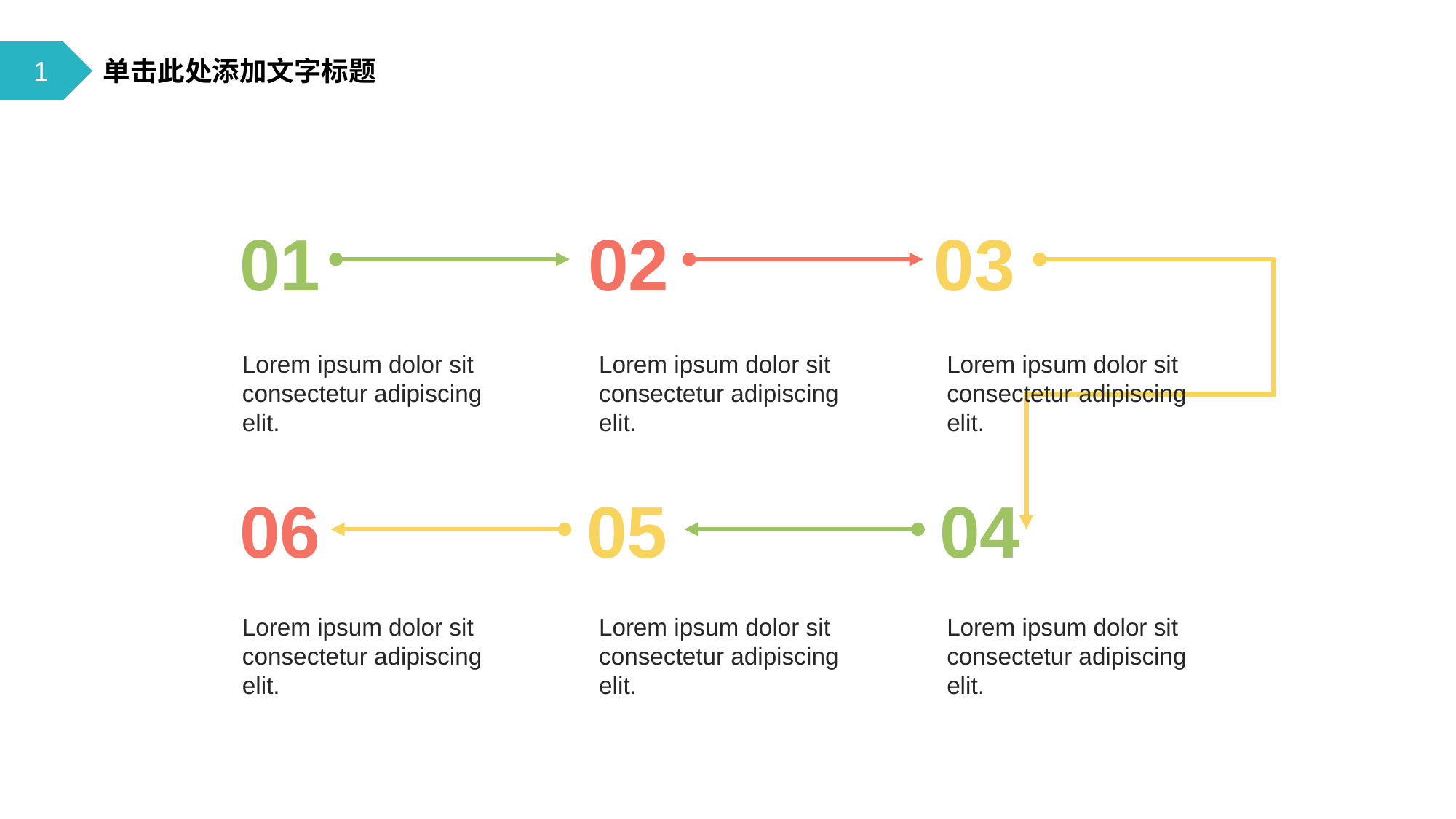

1
单击此处添加文字标题
01
02
03
请输入标题
请输入标题
请输入标题
Lorem ipsum dolor sit consectetur adipiscing elit.
Lorem ipsum dolor sit consectetur adipiscing elit.
Lorem ipsum dolor sit consectetur adipiscing elit.
06
05
04
请输入标题
请输入标题
请输入标题
Lorem ipsum dolor sit consectetur adipiscing elit.
Lorem ipsum dolor sit consectetur adipiscing elit.
Lorem ipsum dolor sit consectetur adipiscing elit.